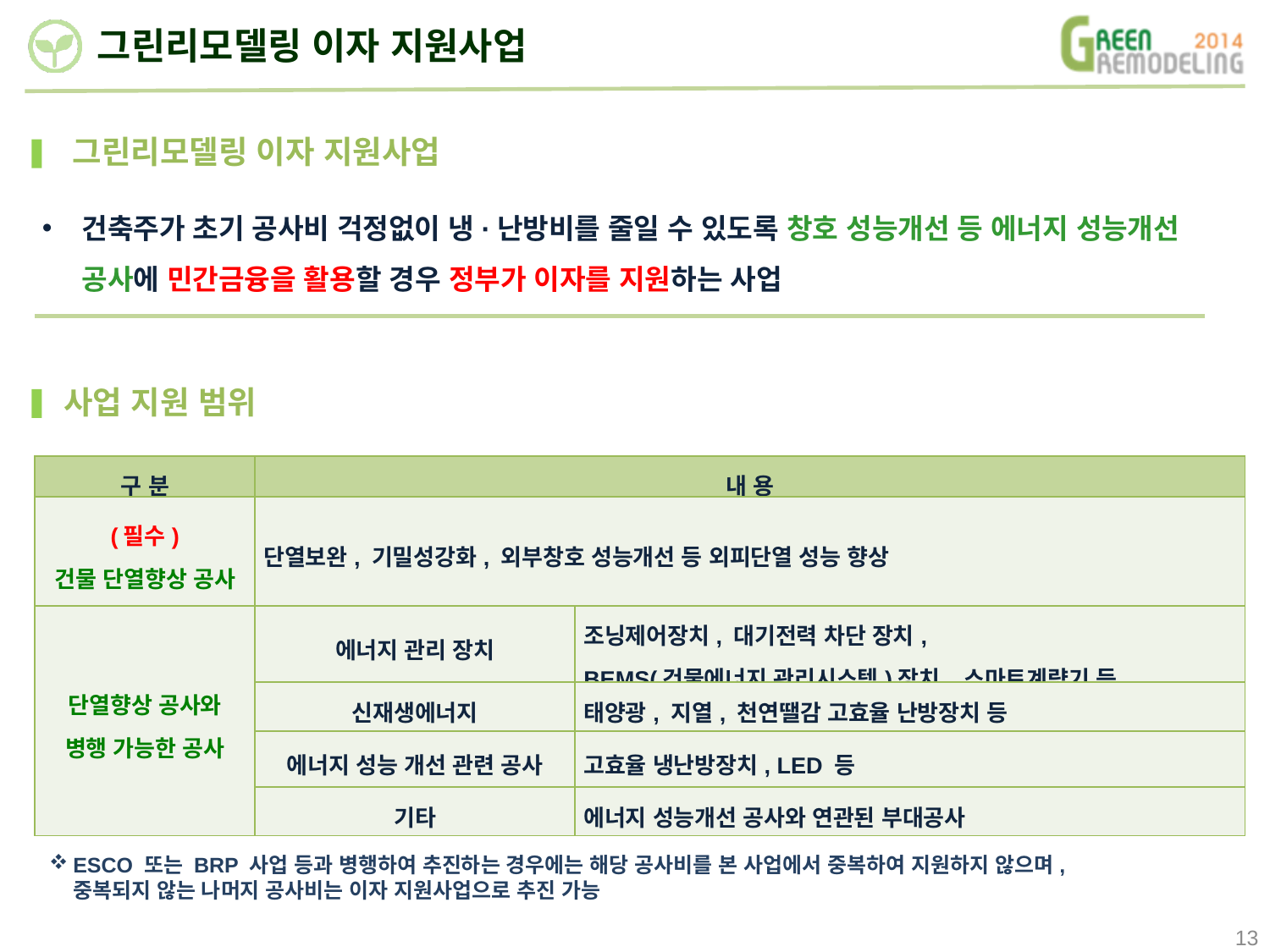

그린리모델링 이자 지원사업
그린리모델링 이자 지원사업

건축주가 초기 공사비 걱정없이 냉·난방비를 줄일 수 있도록 창호 성능개선 등 에너지 성능개선 공사에 민간금융을 활용할 경우 정부가 이자를 지원하는 사업
사업 지원 범위

| 구 분 | 내 용 |  |
| --- | --- | --- |
| (필수) 건물 단열향상 공사 | 단열보완, 기밀성강화, 외부창호 성능개선 등 외피단열 성능 향상 |  |
| 단열향상 공사와 병행 가능한 공사 | 에너지 관리 장치 | 조닝제어장치, 대기전력 차단 장치, BEMS(건물에너지 관리시스템)장치, 스마트계량기 등 |
|  | 신재생에너지 | 태양광, 지열, 천연땔감 고효율 난방장치 등 |
|  | 에너지 성능 개선 관련 공사 | 고효율 냉난방장치, LED 등 |
|  | 기타 | 에너지 성능개선 공사와 연관된 부대공사 |
ESCO 또는 BRP 사업 등과 병행하여 추진하는 경우에는 해당 공사비를 본 사업에서 중복하여 지원하지 않으며, 중복되지 않는 나머지 공사비는 이자 지원사업으로 추진 가능
13